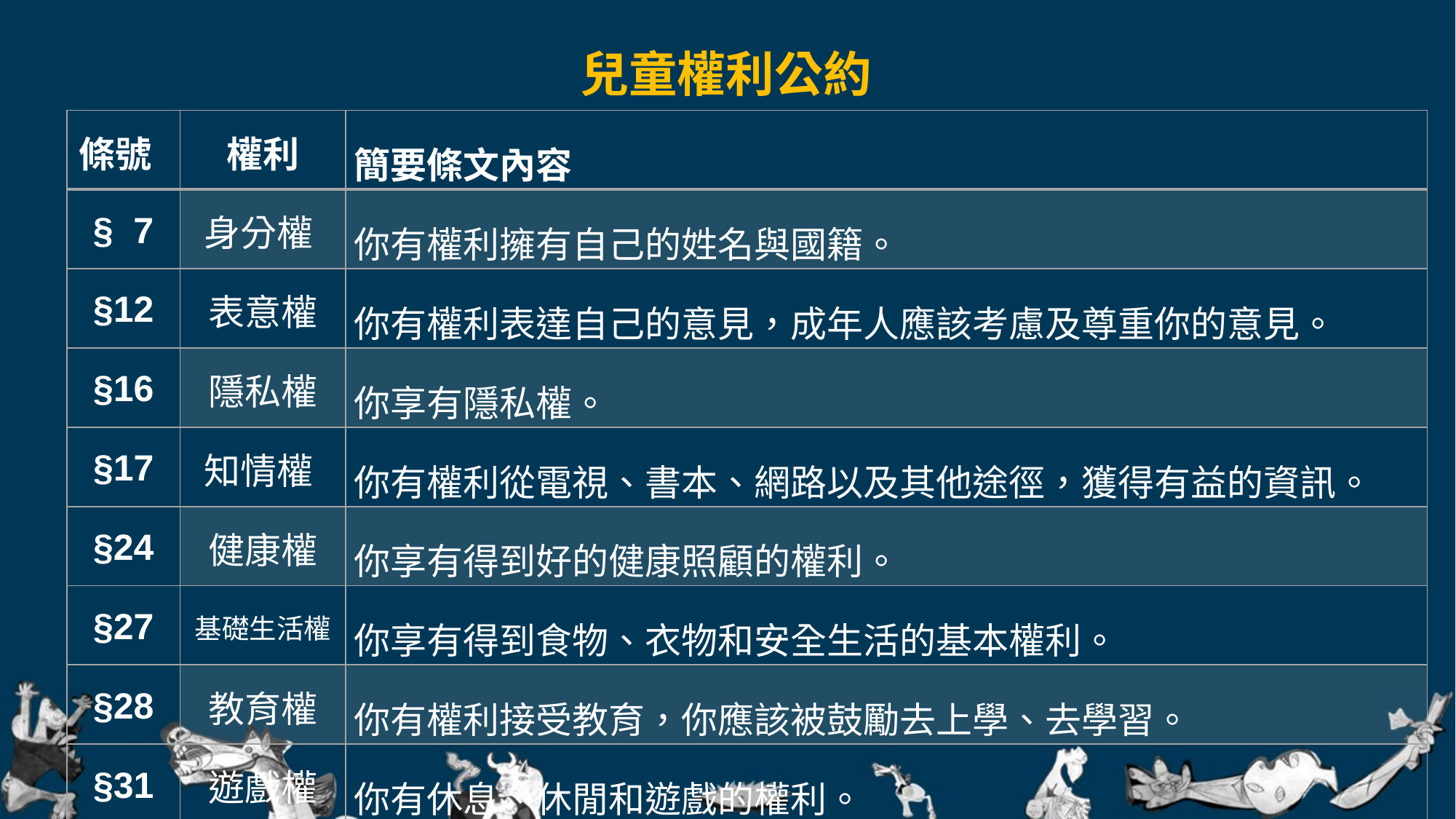

兒童權利公約
| 條號 | 權利 | 簡要條文內容 |
| --- | --- | --- |
| § 7 | 身分權 | 你有權利擁有自己的姓名與國籍。 |
| §12 | 表意權 | 你有權利表達自己的意見，成年人應該考慮及尊重你的意見。 |
| §16 | 隱私權 | 你享有隱私權。 |
| §17 | 知情權 | 你有權利從電視、書本、網路以及其他途徑，獲得有益的資訊。 |
| §24 | 健康權 | 你享有得到好的健康照顧的權利。 |
| §27 | 基礎生活權 | 你享有得到食物、衣物和安全生活的基本權利。 |
| §28 | 教育權 | 你有權利接受教育，你應該被鼓勵去上學、去學習。 |
| §31 | 遊戲權 | 你有休息、休閒和遊戲的權利。 |